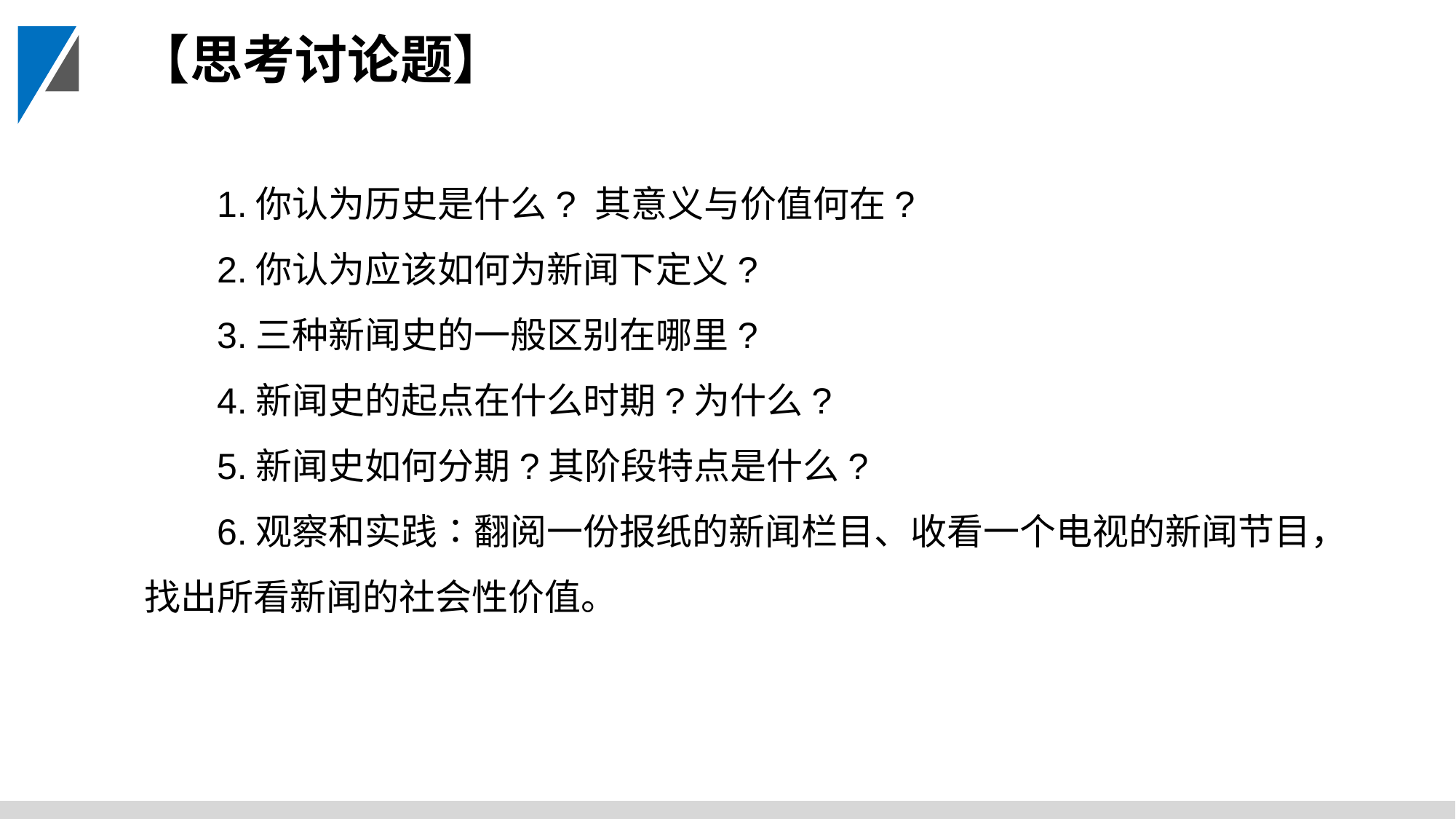

【思考讨论题】
1.你认为历史是什么? 其意义与价值何在?
2.你认为应该如何为新闻下定义?
3.三种新闻史的一般区别在哪里?
4.新闻史的起点在什么时期?为什么?
5.新闻史如何分期?其阶段特点是什么?
6.观察和实践∶翻阅一份报纸的新闻栏目、收看一个电视的新闻节目，找出所看新闻的社会性价值。